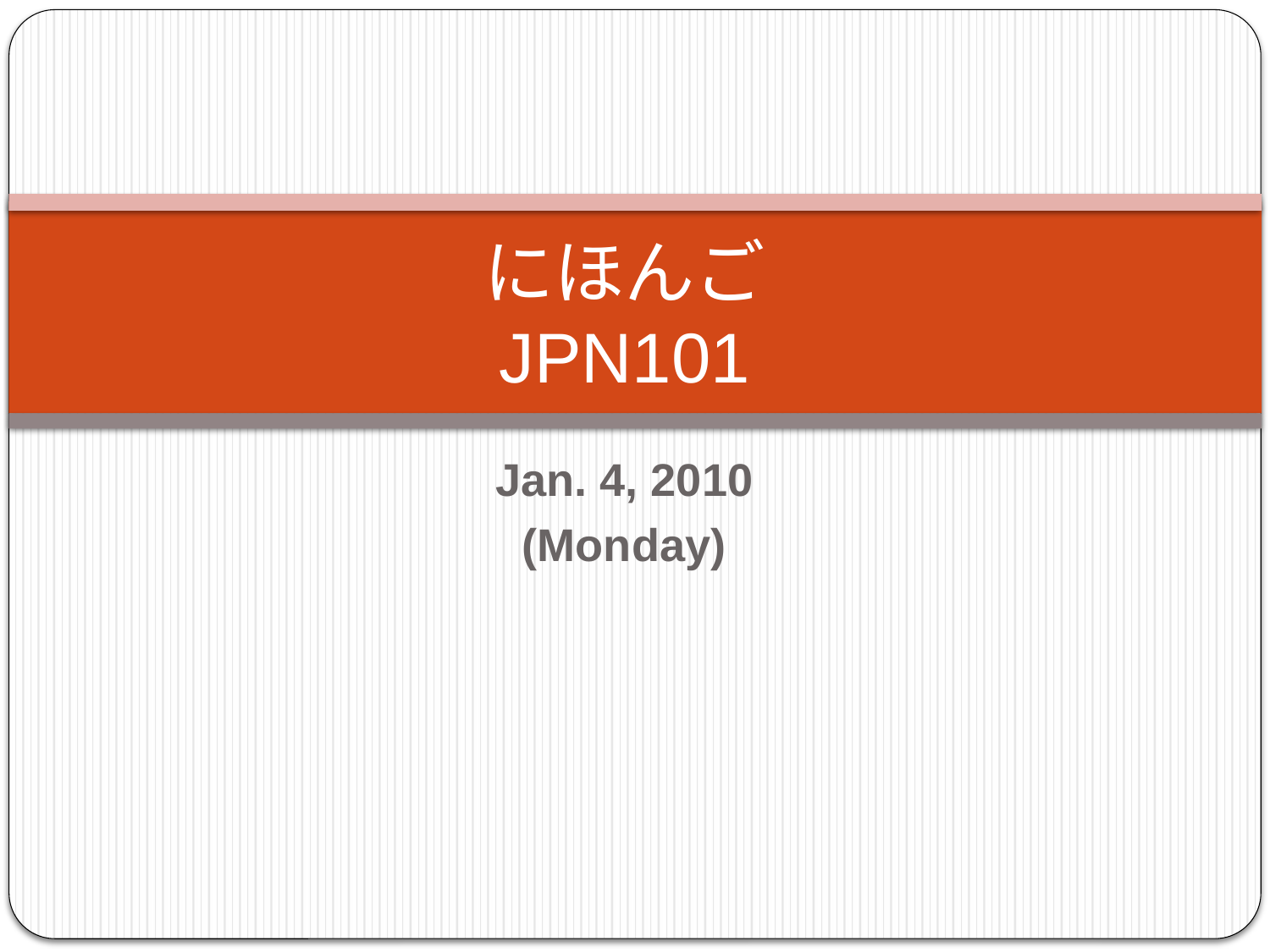

# にほんご JPN101
Jan. 4, 2010
(Monday)